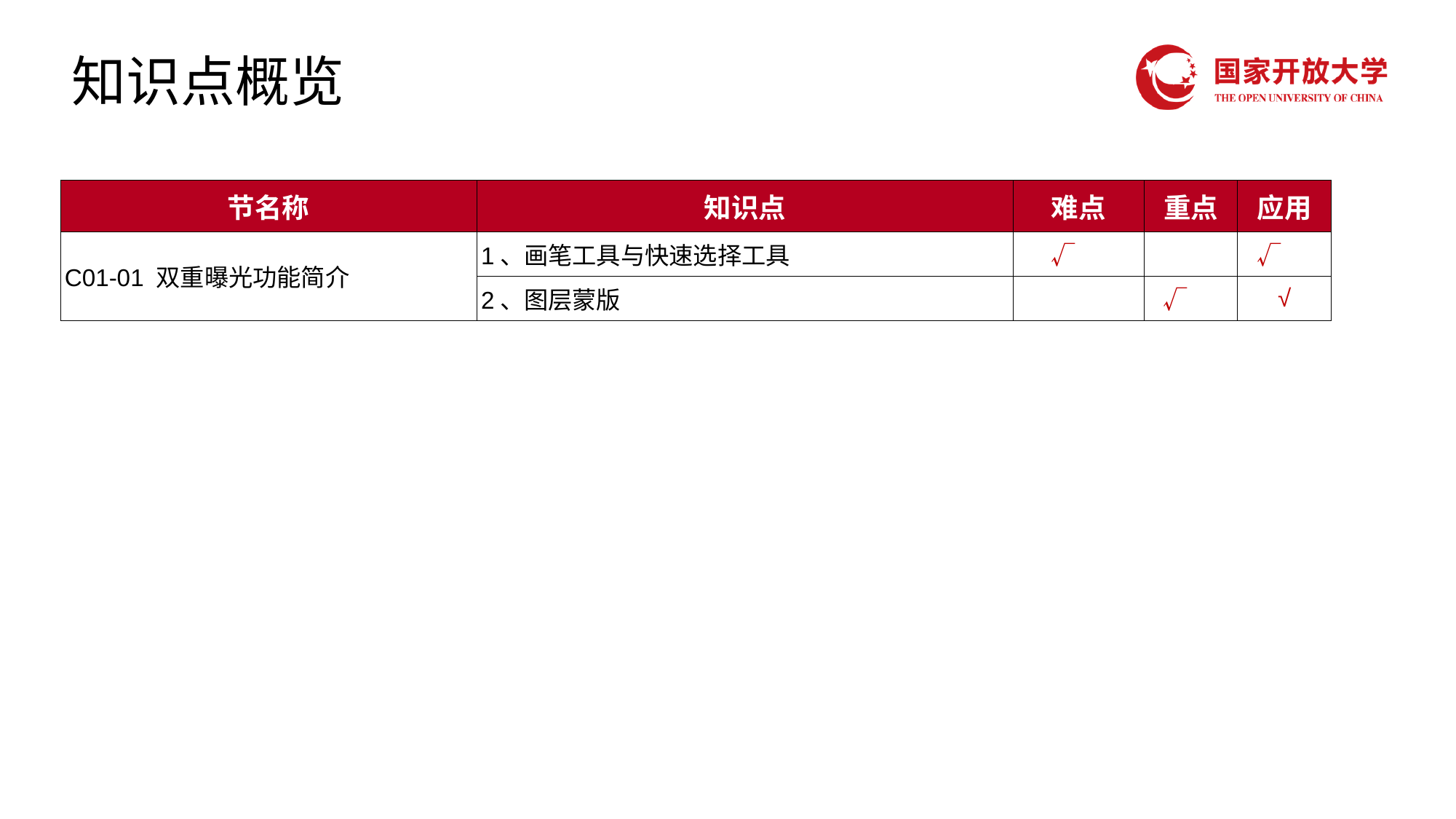

# 知识点概览
| 节名称 | 知识点 | 难点 | 重点 | 应用 |
| --- | --- | --- | --- | --- |
| C01-01 双重曝光功能简介 | 1、画笔工具与快速选择工具 | √ |  | √ |
|  | 2、图层蒙版 |  | √ | √ |